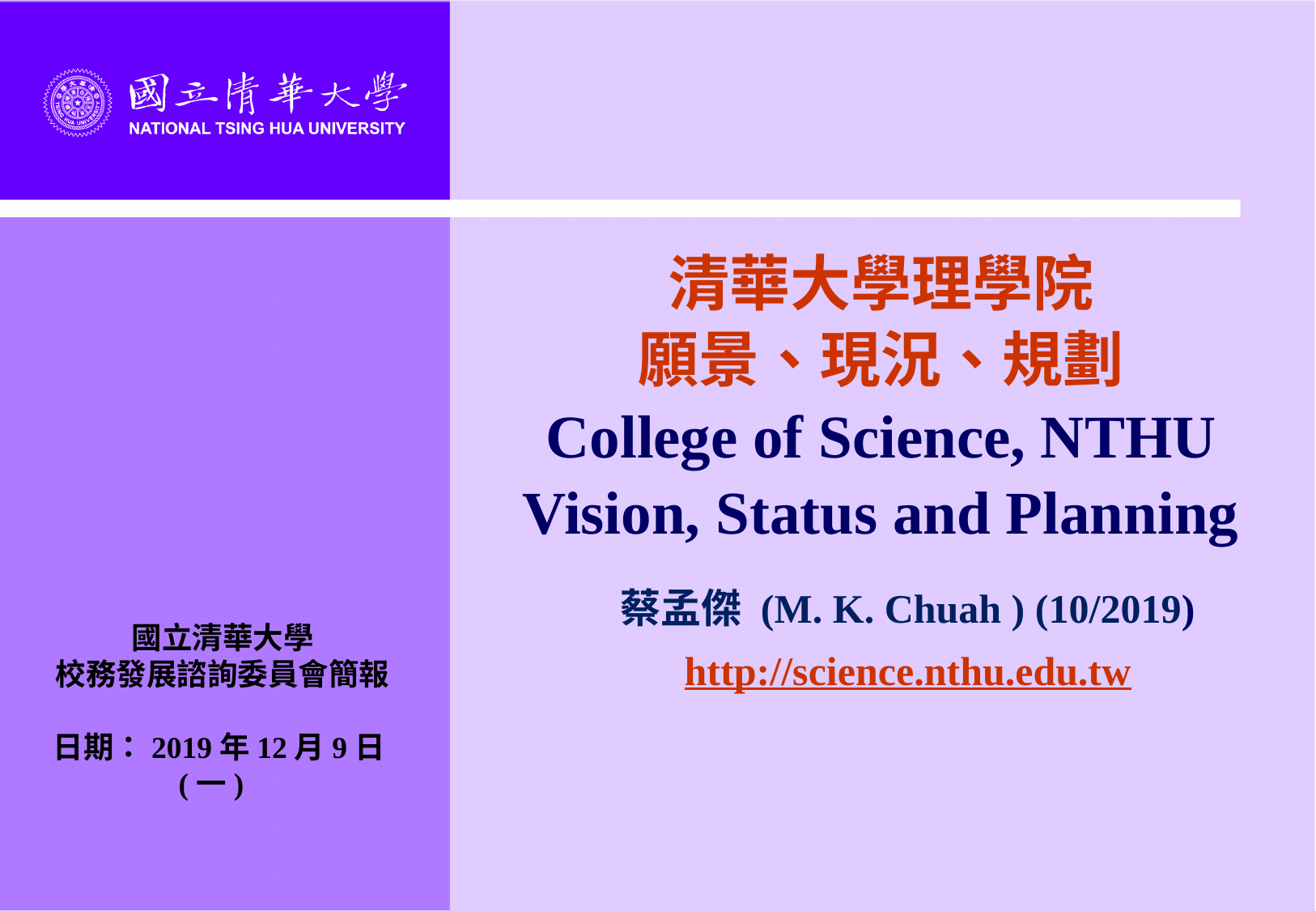

# 清華大學理學院 願景、現況、規劃 College of Science, NTHU Vision, Status and Planning

蔡孟傑 (M. K. Chuah ) (10/2019)
http://science.nthu.edu.tw